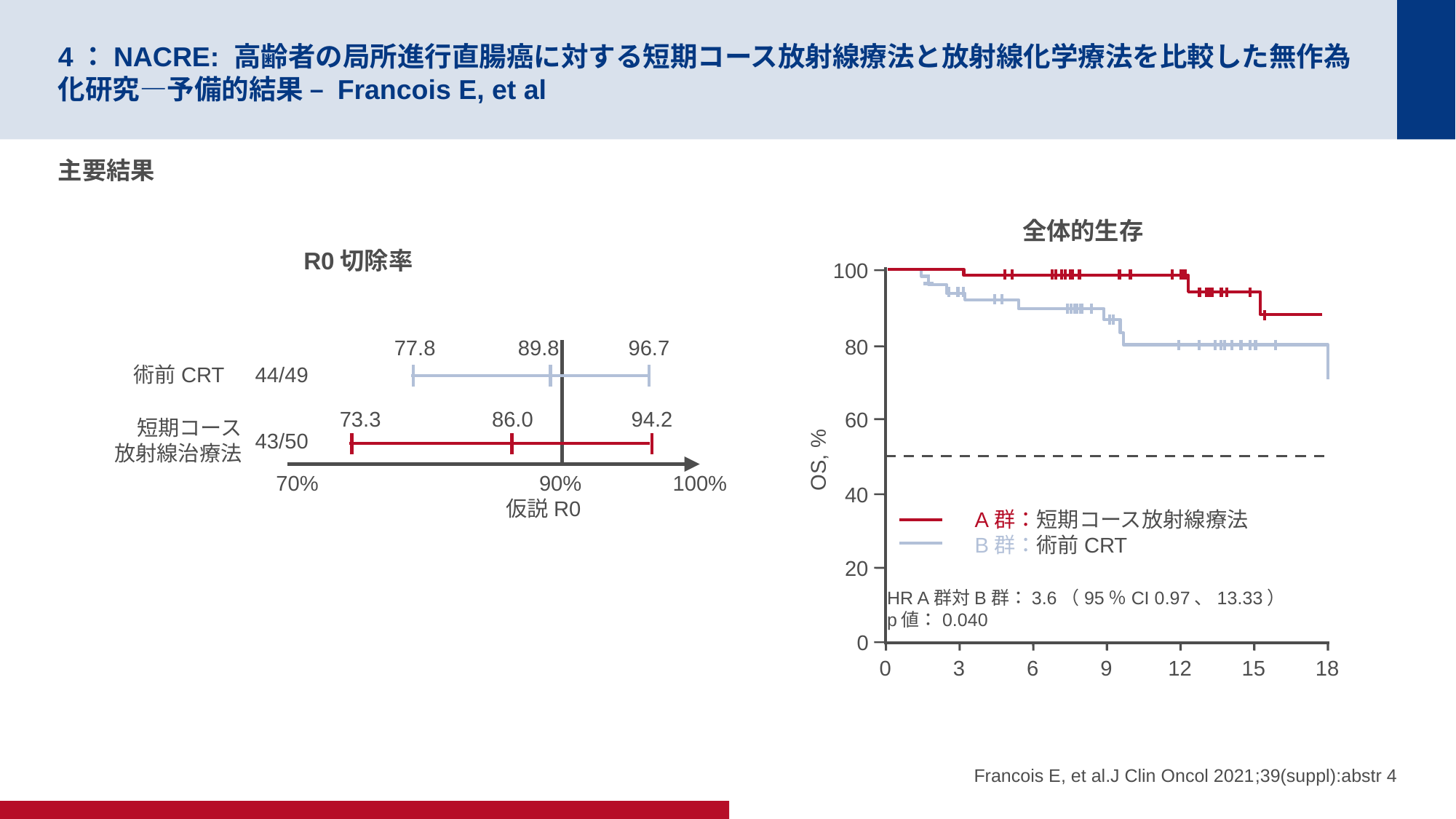

# 4：NACRE: 高齢者の局所進行直腸癌に対する短期コース放射線療法と放射線化学療法を比較した無作為化研究—予備的結果 – Francois E, et al
主要結果
全体的生存
R0切除率
100

80

60

OS, %
40

20

0

77.8
89.8
96.7
術前CRT
44/49
73.3
86.0
94.2
短期コース
 放射線治療法
43/50
70%
90%
100%
仮説R0
A群：短期コース放射線療法
B群：術前CRT
HR A群対B群：3.6（95％CI 0.97、13.33）
p値：0.040

0
3
6
9
12
15
18
Francois E, et al.J Clin Oncol 2021;39(suppl):abstr 4